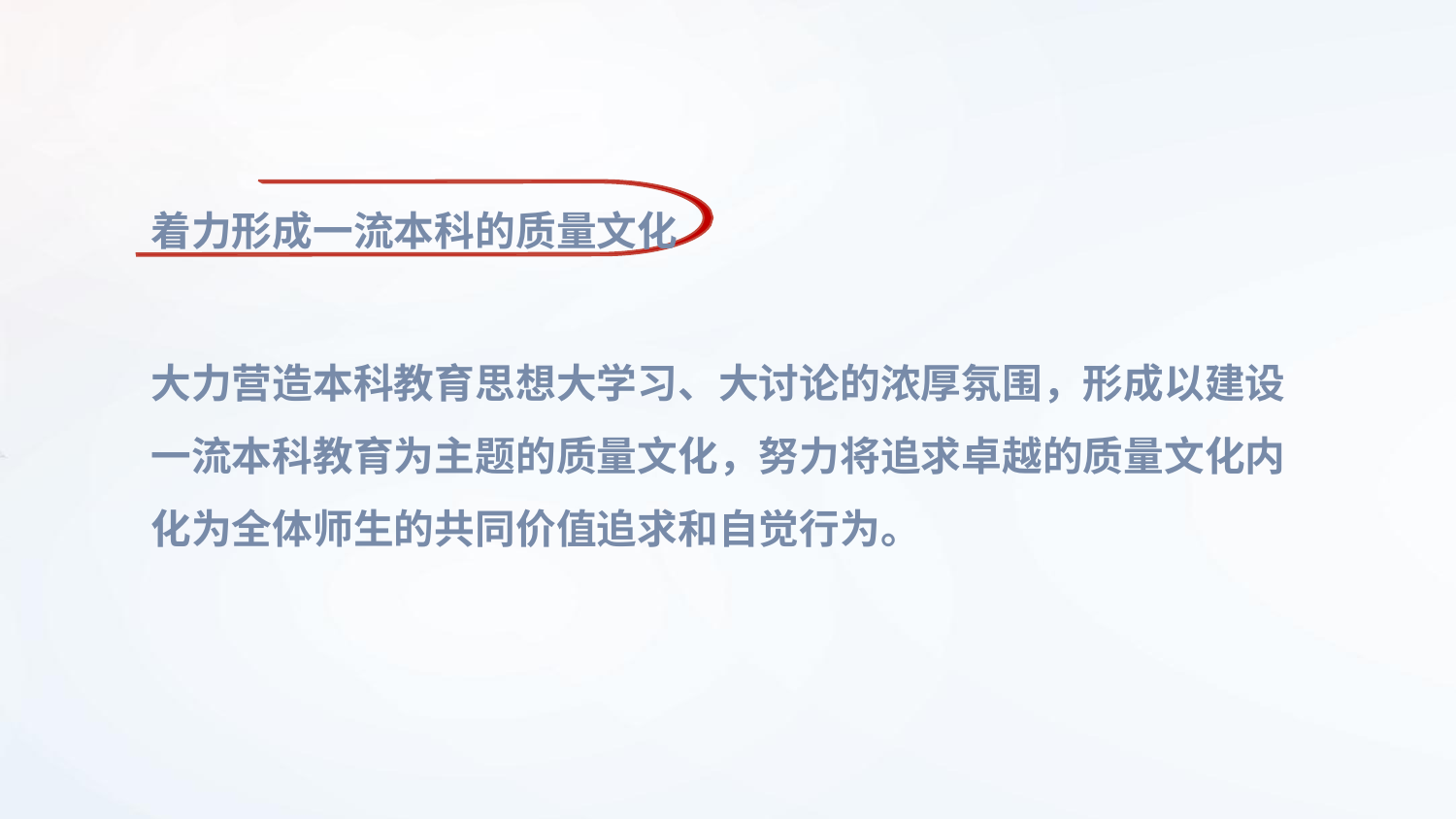

着力形成一流本科的质量文化
大力营造本科教育思想大学习、大讨论的浓厚氛围，形成以建设一流本科教育为主题的质量文化，努力将追求卓越的质量文化内化为全体师生的共同价值追求和自觉行为。